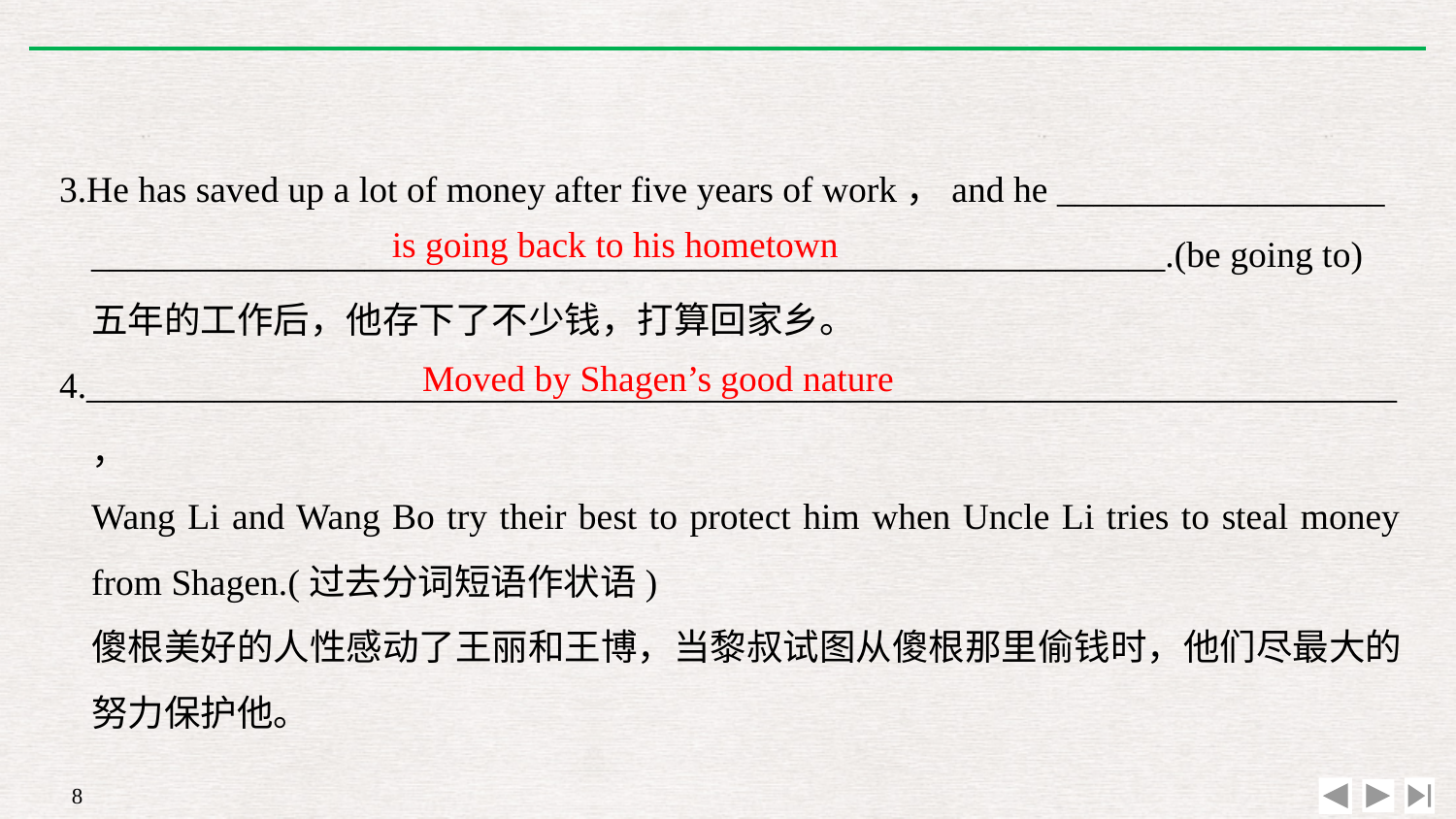

3.He has saved up a lot of money after five years of work，and he __________________
	___________________________________________________________.(be going to)
	五年的工作后，他存下了不少钱，打算回家乡。
4.________________________________________________________________________，
	Wang Li and Wang Bo try their best to protect him when Uncle Li tries to steal money from Shagen.(过去分词短语作状语)
	傻根美好的人性感动了王丽和王博，当黎叔试图从傻根那里偷钱时，他们尽最大的努力保护他。
is going back to his hometown
Moved by Shagen’s good nature